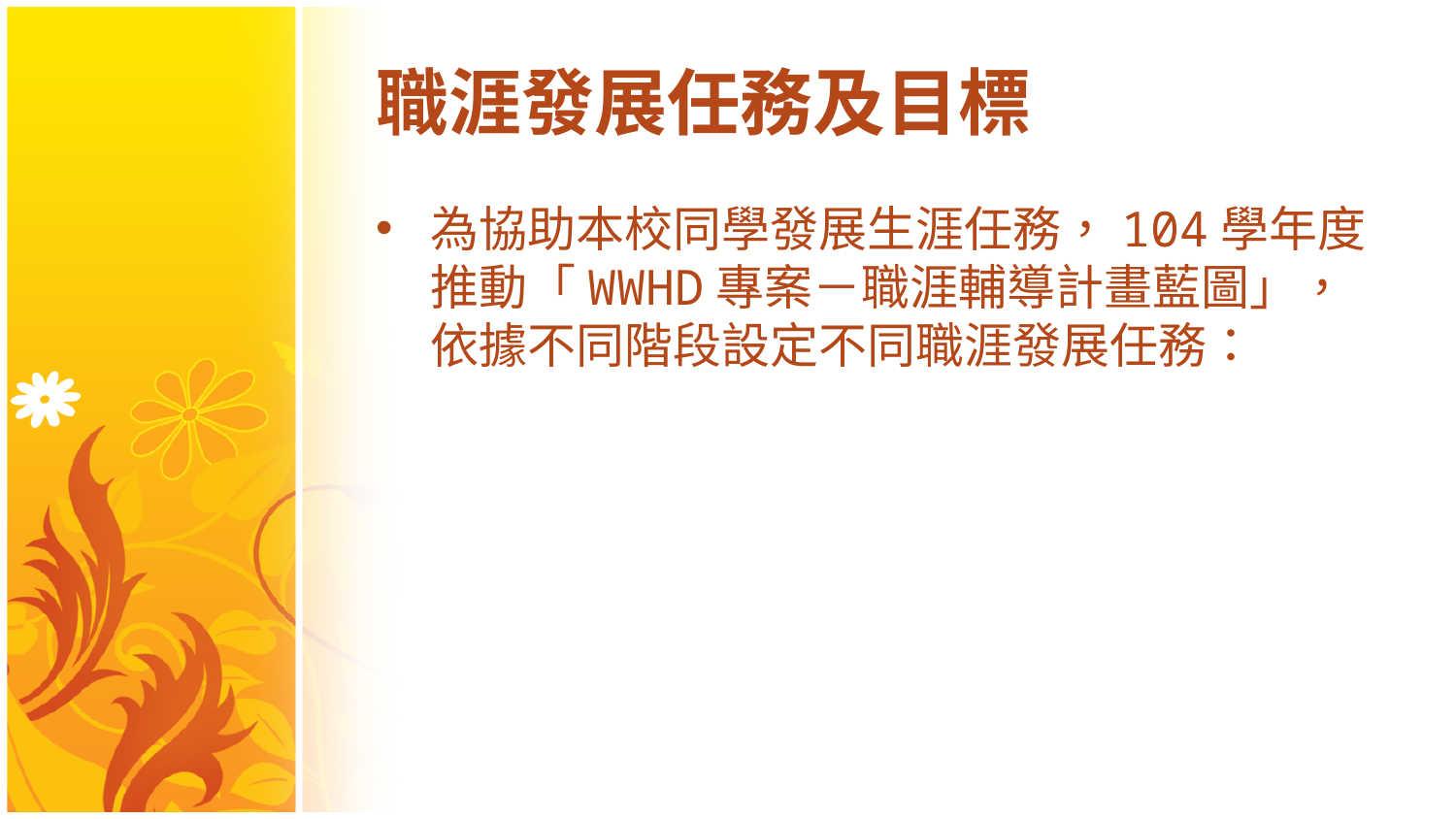

# 職涯發展任務及目標
為協助本校同學發展生涯任務，104學年度推動「WWHD專案－職涯輔導計畫藍圖」，依據不同階段設定不同職涯發展任務：